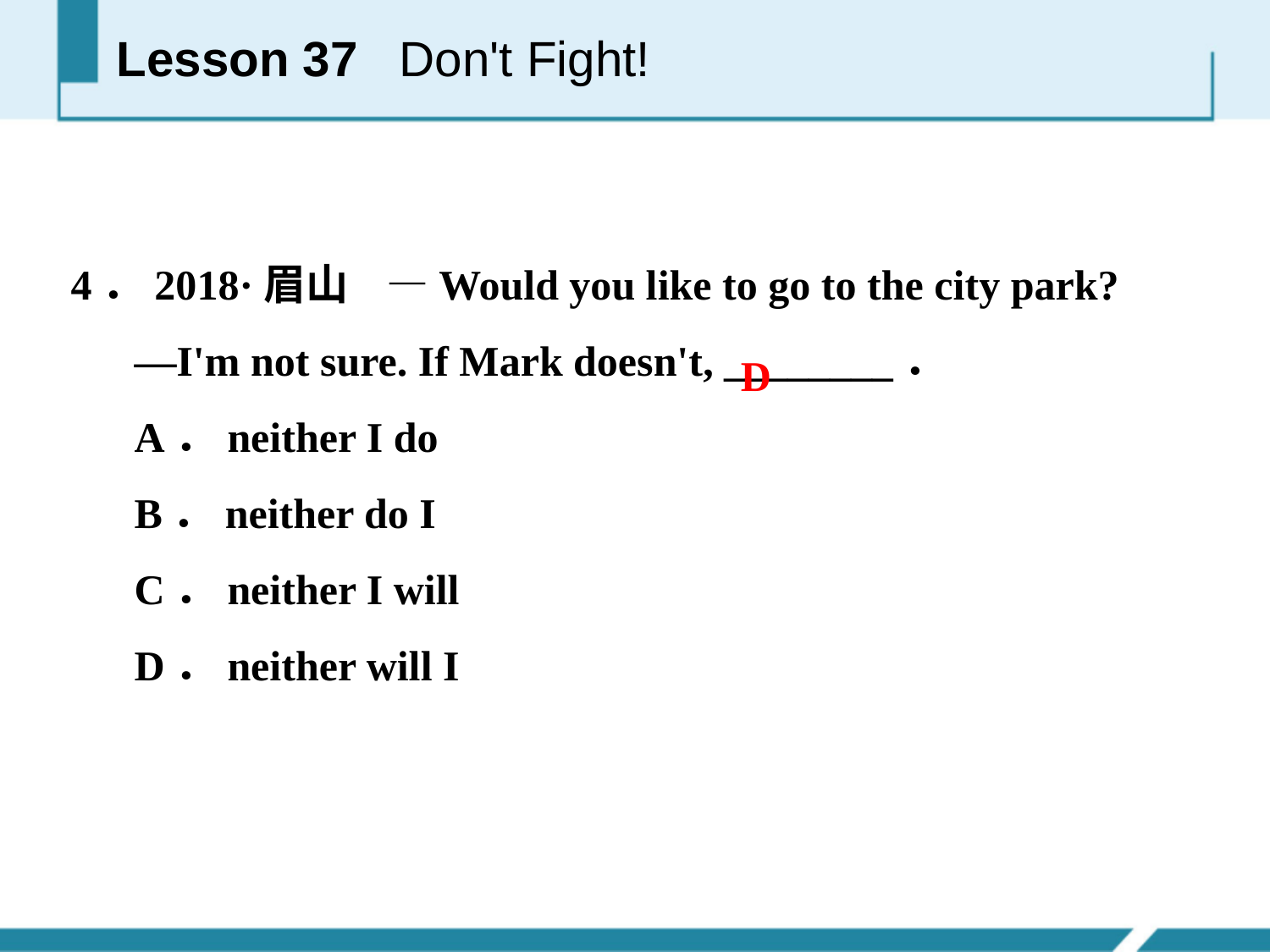

4．2018·眉山    —Would you like to go to the city park?
      —I'm not sure. If Mark doesn't, ________．
      A．neither I do
      B．neither do I
      C．neither I will
      D．neither will I
D